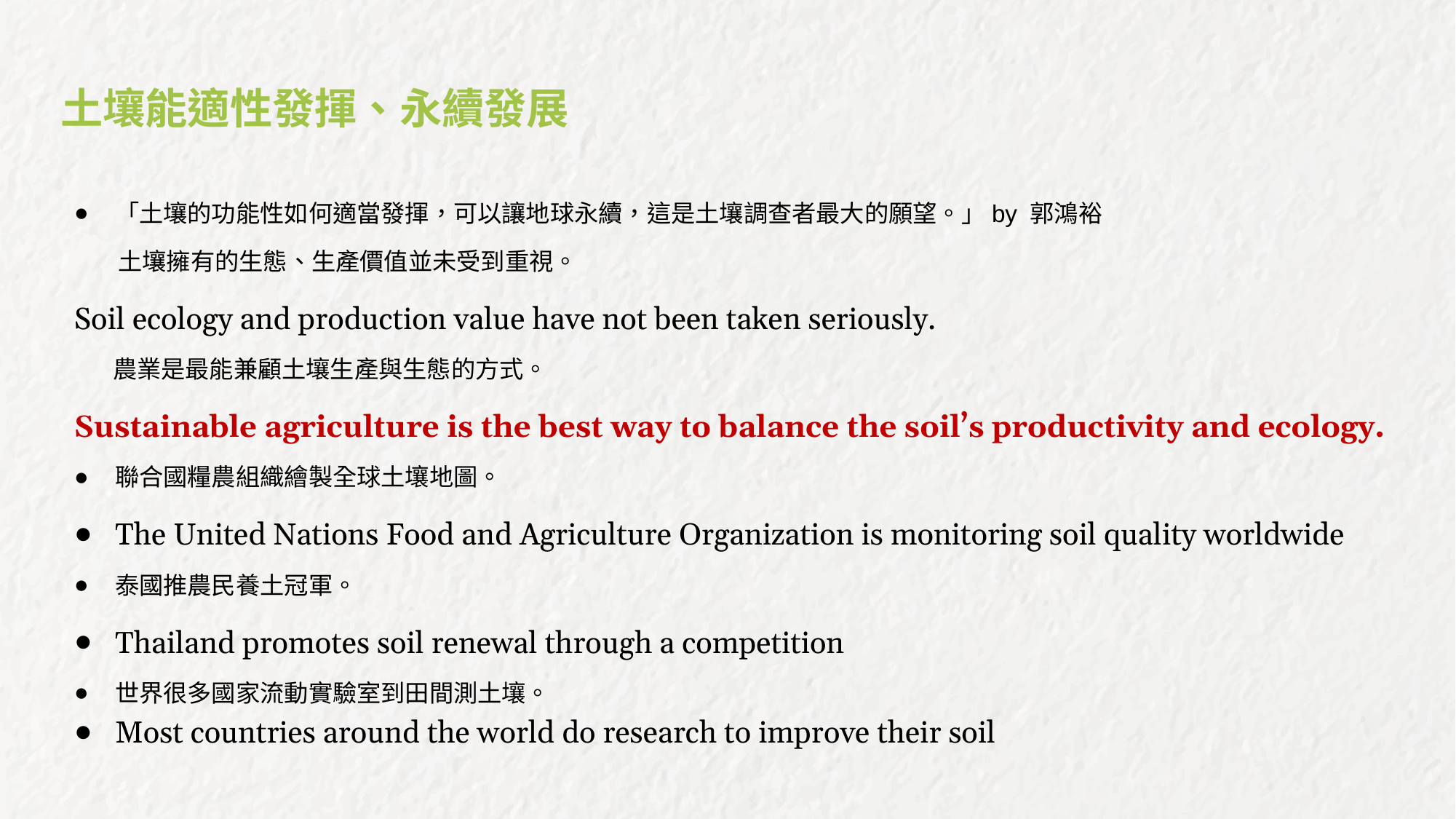

# 土壤能適性發揮、永續發展

「土壤的功能性如何適當發揮，可以讓地球永續，這是土壤調查者最大的願望。」by 郭鴻裕
       土壤擁有的生態、生產價值並未受到重視。
Soil ecology and production value have not been taken seriously.
      農業是最能兼顧土壤生產與生態的方式。
Sustainable agriculture is the best way to balance the soil’s productivity and ecology.
聯合國糧農組織繪製全球土壤地圖。
The United Nations Food and Agriculture Organization is monitoring soil quality worldwide
泰國推農民養土冠軍。
Thailand promotes soil renewal through a competition
世界很多國家流動實驗室到田間測土壤。
Most countries around the world do research to improve their soil